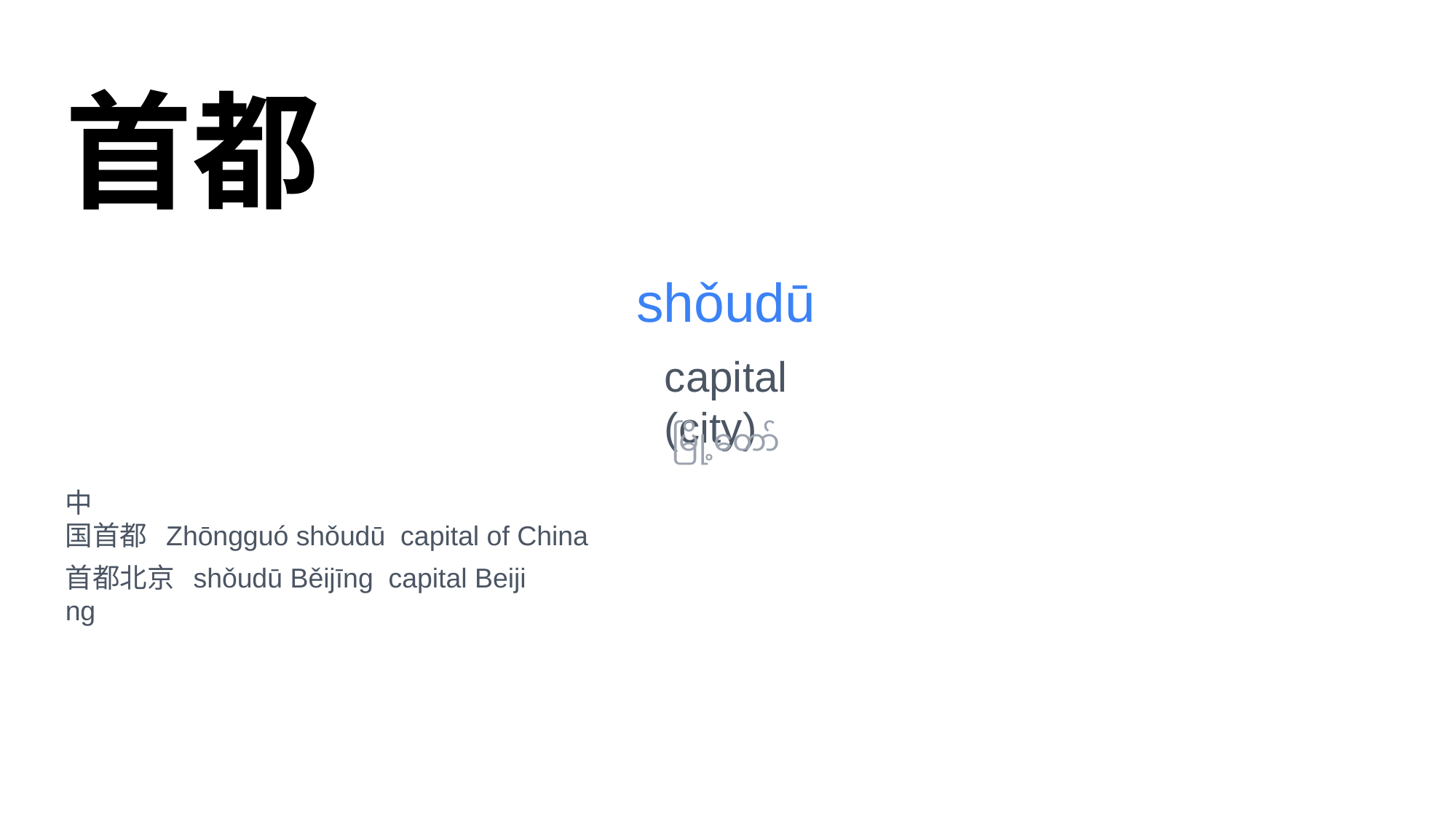

首都
shǒudū
capital
(city)
မြို့တော်
中
国首都  Zhōngguó shǒudū  capital of China
首都北京  shǒudū Běijīng  capital Beiji
ng